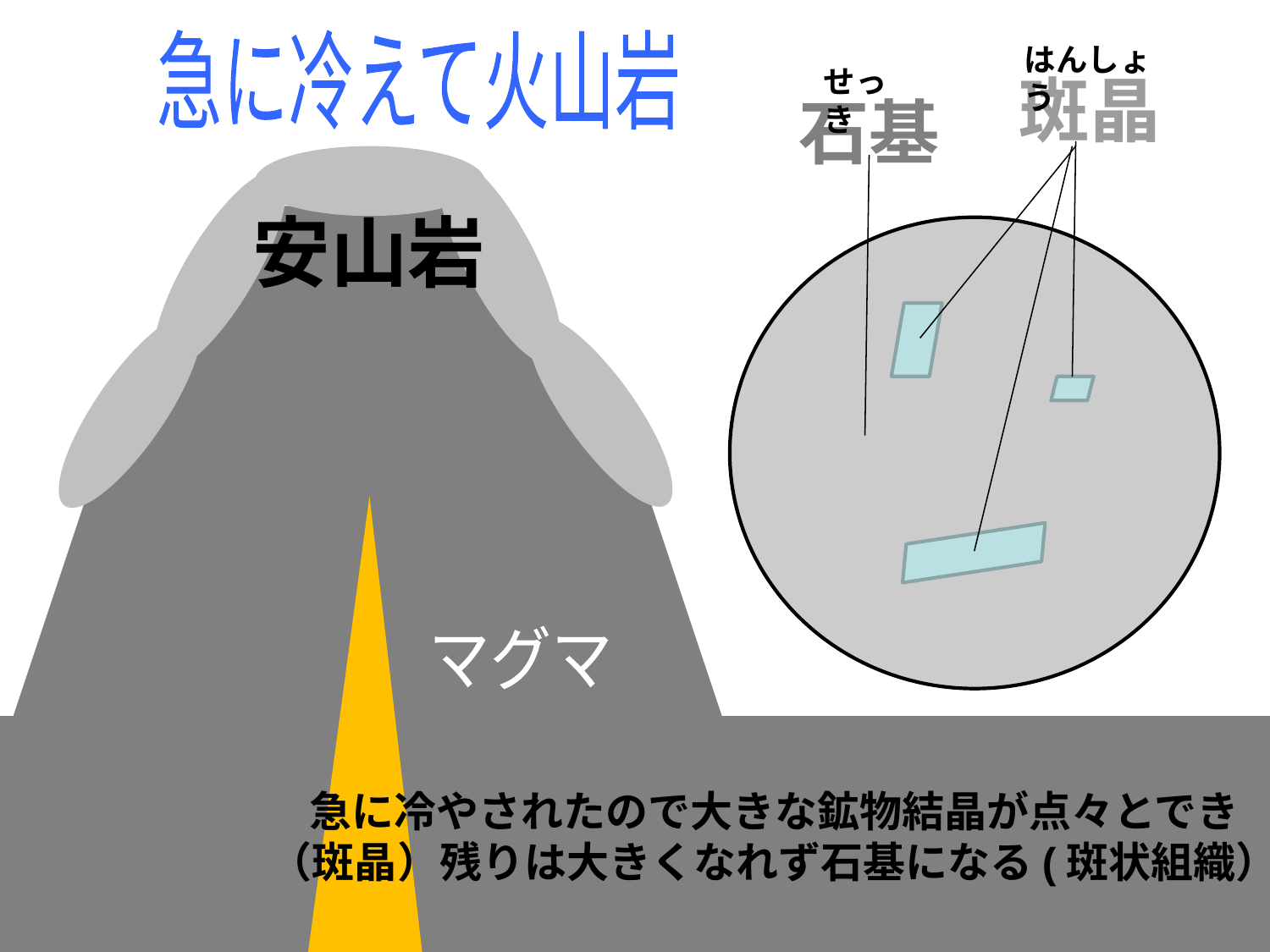

急に冷えて火山岩
はんしょう
せっき
斑晶
石基

安山岩

マグマ
急に冷やされたので大きな鉱物結晶が点々とでき
（斑晶）残りは大きくなれず石基になる(斑状組織）